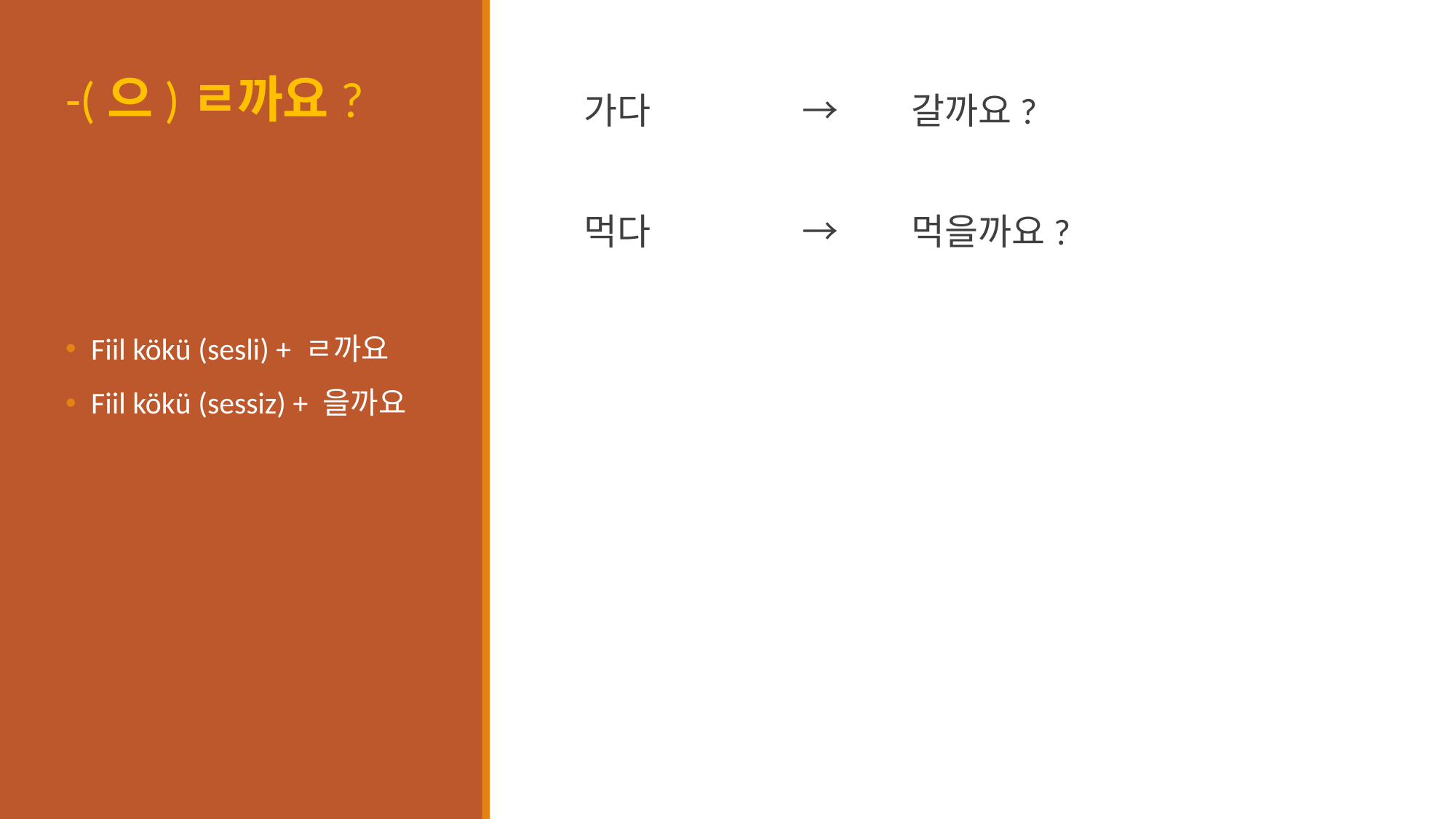

# -(으)ㄹ까요?
가다		→	갈까요?

먹다		→	먹을까요?

Fiil kökü (sesli) + ㄹ까요
Fiil kökü (sessiz) + 을까요